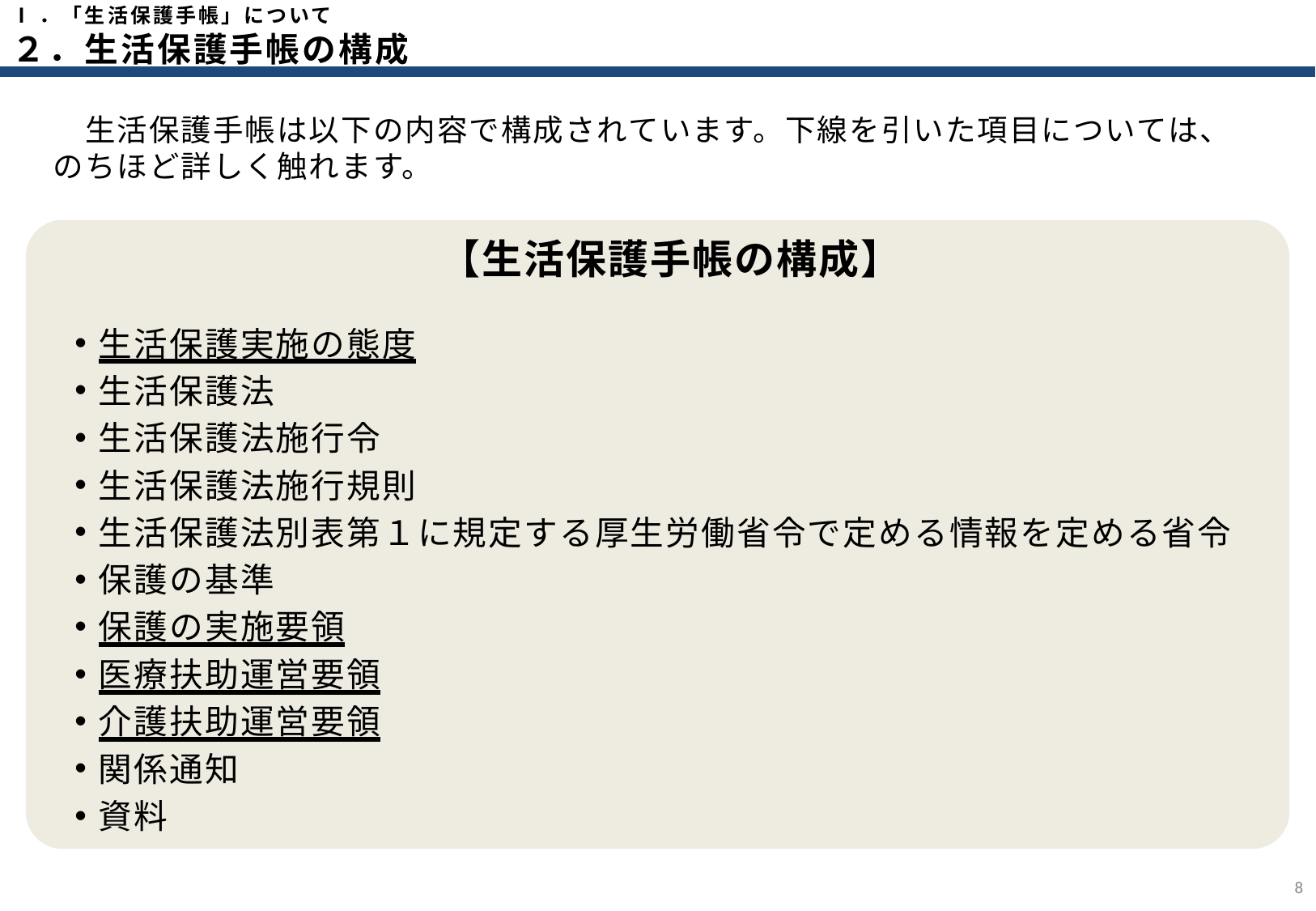

Ⅰ．「生活保護手帳」について
２．生活保護手帳の構成
　生活保護手帳は以下の内容で構成されています。下線を引いた項目については、のちほど詳しく触れます。
【生活保護手帳の構成】

生活保護実施の態度
生活保護法
生活保護法施行令
生活保護法施行規則
生活保護法別表第１に規定する厚生労働省令で定める情報を定める省令
保護の基準
保護の実施要領
医療扶助運営要領
介護扶助運営要領
関係通知
資料
8